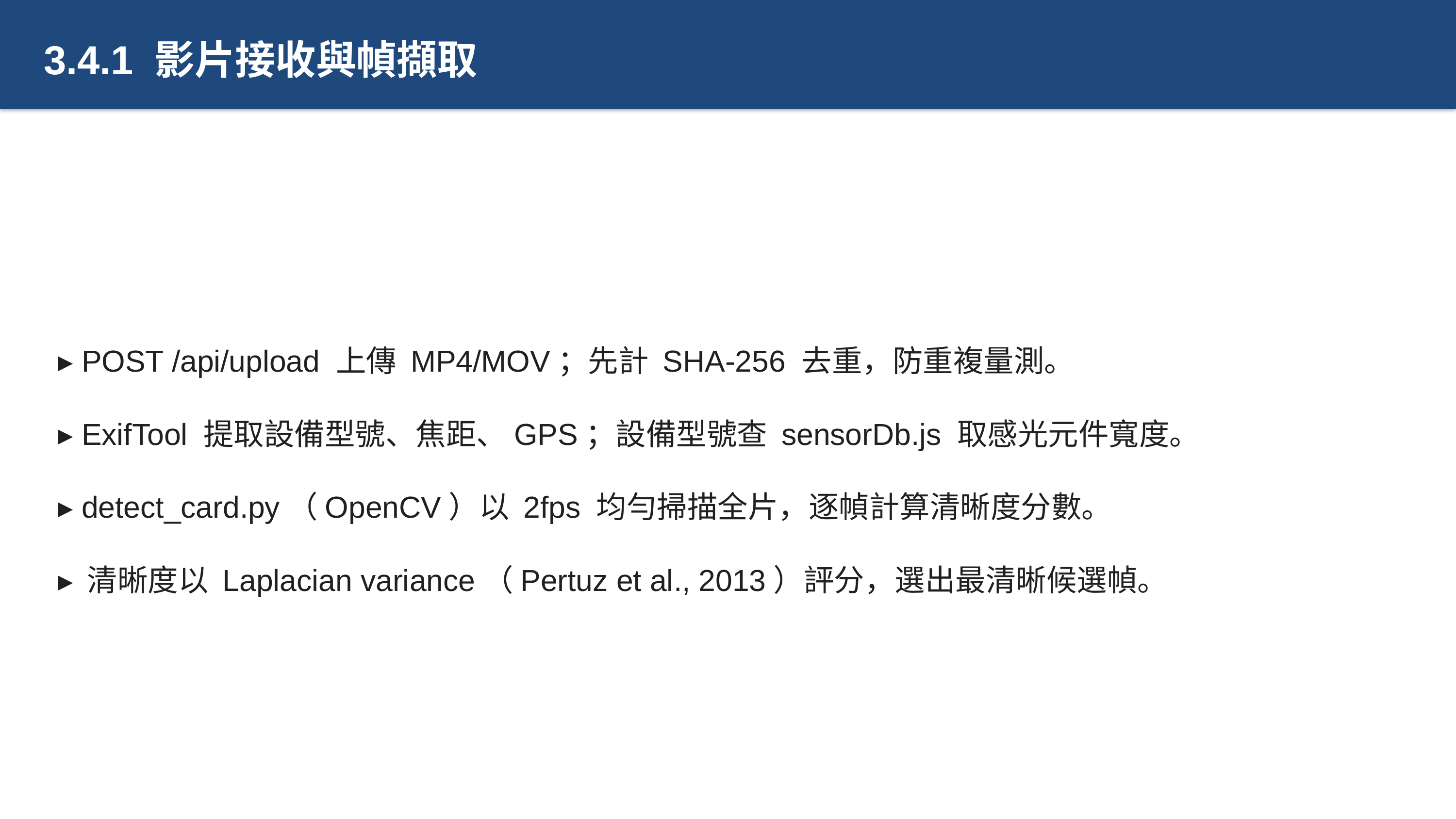

3.4.1 影片接收與幀擷取
▸ POST /api/upload 上傳 MP4/MOV；先計 SHA-256 去重，防重複量測。
▸ ExifTool 提取設備型號、焦距、GPS；設備型號查 sensorDb.js 取感光元件寬度。
▸ detect_card.py（OpenCV）以 2fps 均勻掃描全片，逐幀計算清晰度分數。
▸ 清晰度以 Laplacian variance（Pertuz et al., 2013）評分，選出最清晰候選幀。